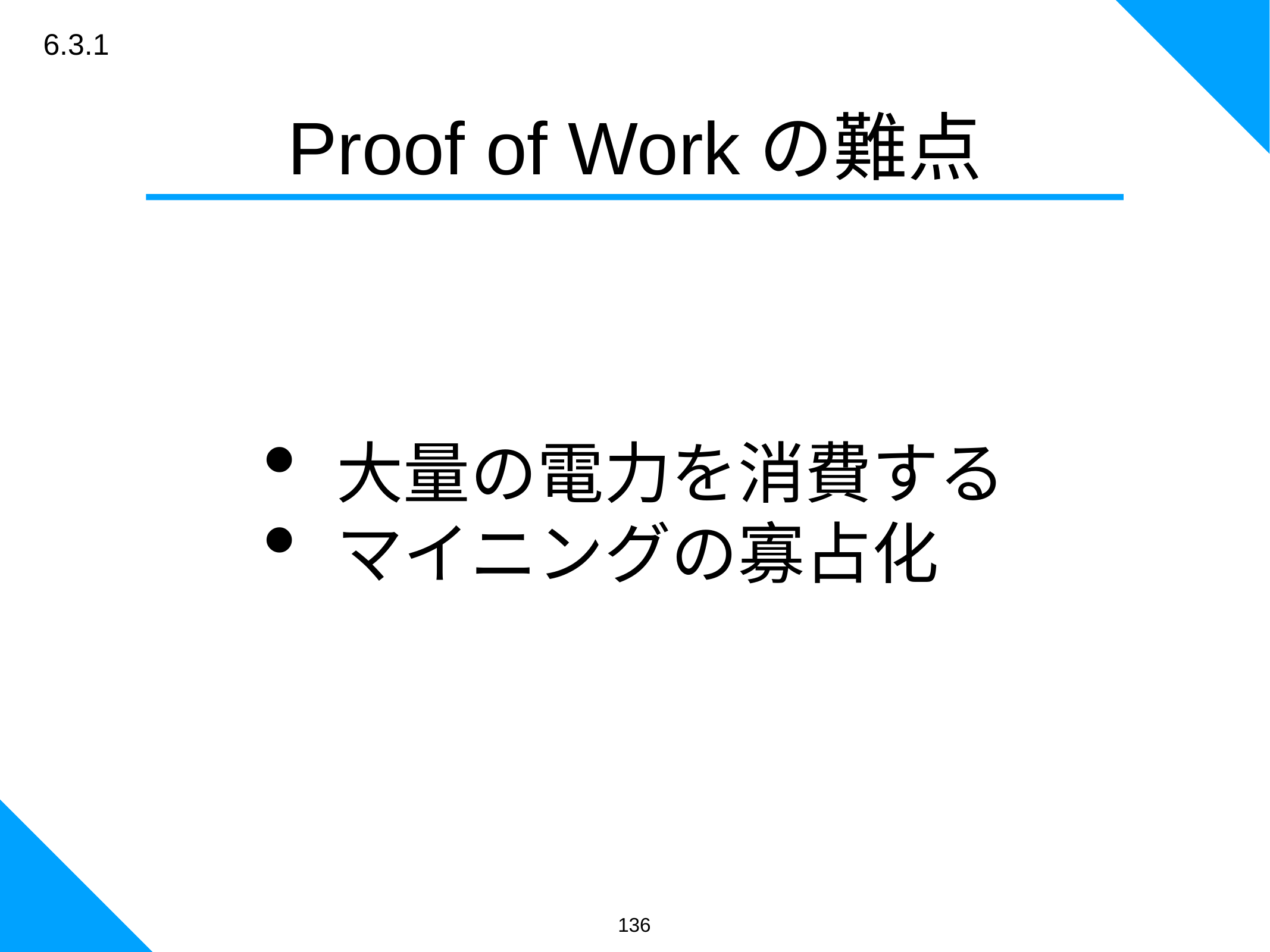

6.3.1
Proof of Workの難点
大量の電力を消費する
マイニングの寡占化
136